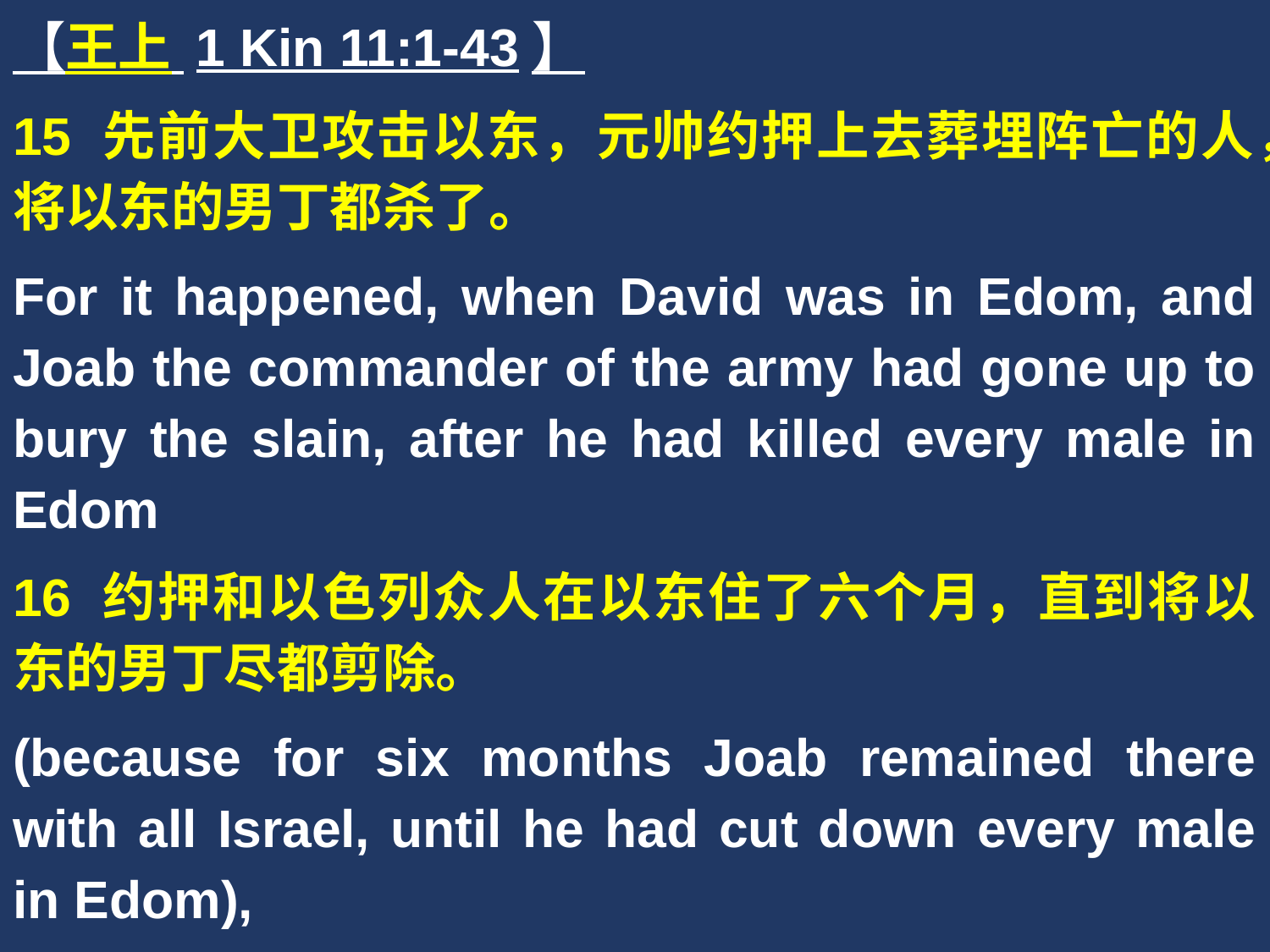

【王上 1 Kin 11:1-43】
15 先前大卫攻击以东，元帅约押上去葬埋阵亡的人，将以东的男丁都杀了。
For it happened, when David was in Edom, and Joab the commander of the army had gone up to bury the slain, after he had killed every male in Edom
16 约押和以色列众人在以东住了六个月，直到将以东的男丁尽都剪除。
(because for six months Joab remained there with all Israel, until he had cut down every male in Edom),